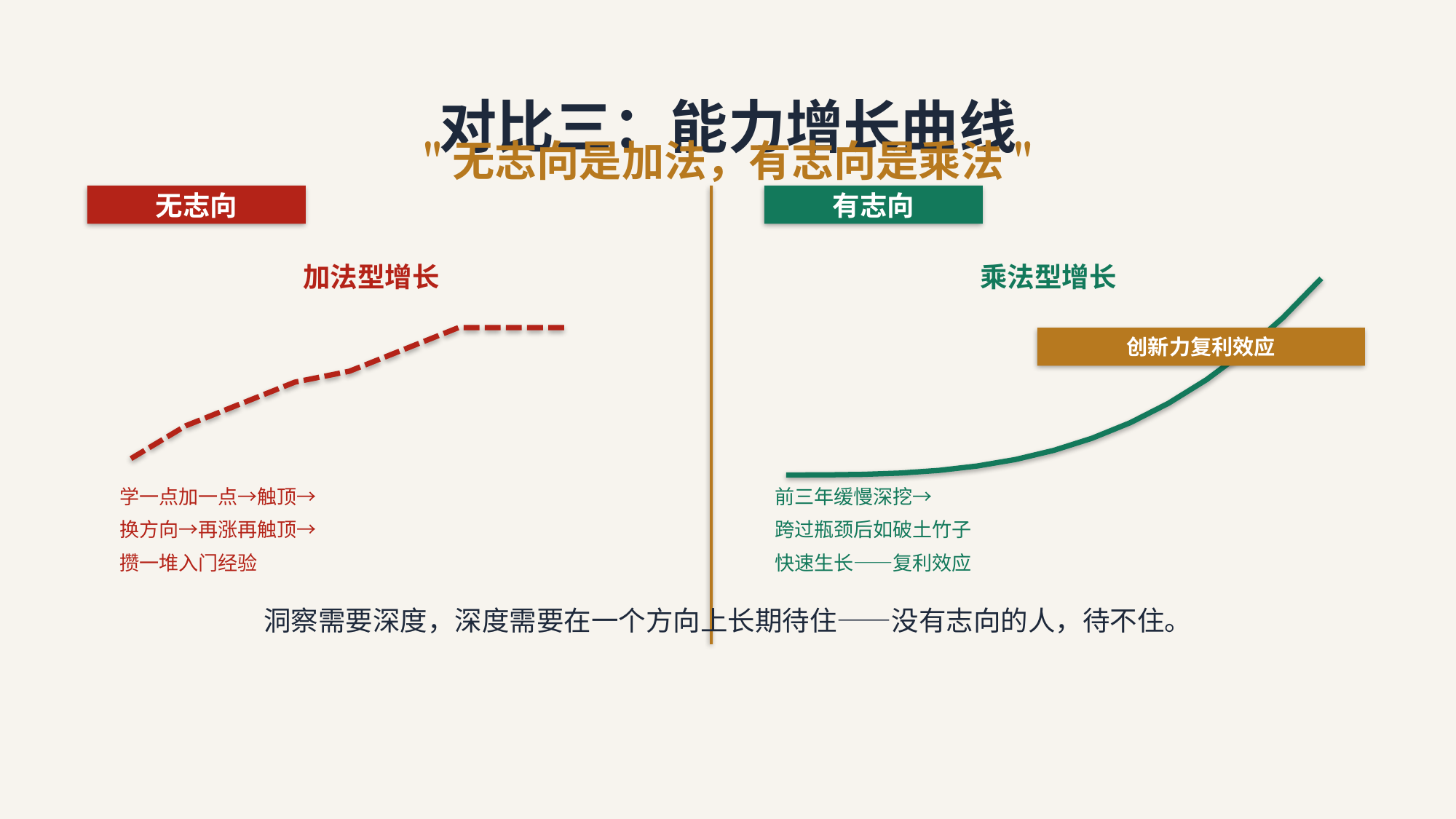

对比三：能力增长曲线
"无志向是加法，有志向是乘法"
无志向

有志向
加法型增长
乘法型增长

创新力复利效应
学一点加一点→触顶→
换方向→再涨再触顶→
攒一堆入门经验
前三年缓慢深挖→
跨过瓶颈后如破土竹子
快速生长——复利效应
洞察需要深度，深度需要在一个方向上长期待住——没有志向的人，待不住。